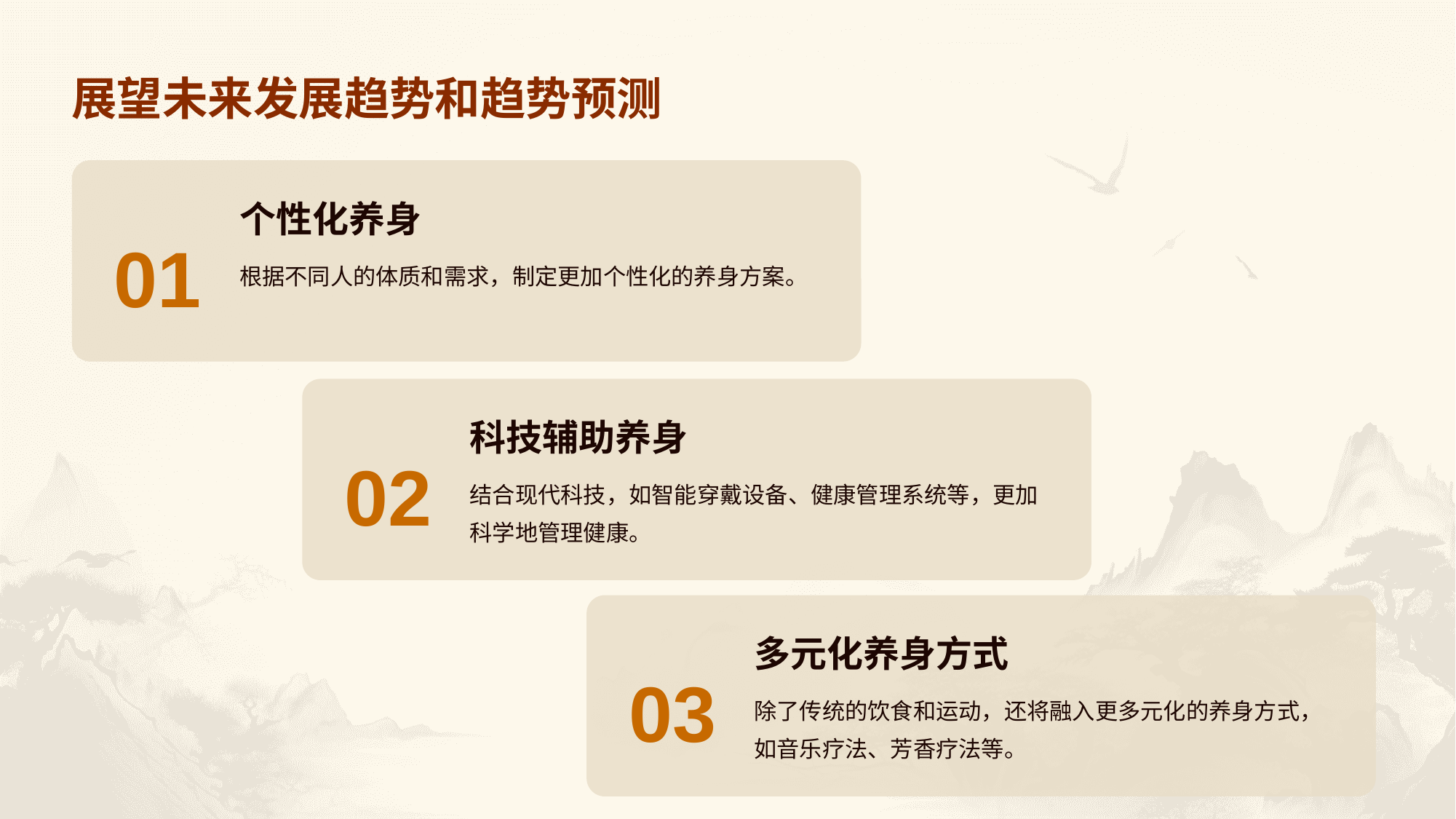

展望未来发展趋势和趋势预测

个性化养身
01
根据不同人的体质和需求，制定更加个性化的养身方案。

科技辅助养身
02
结合现代科技，如智能穿戴设备、健康管理系统等，更加科学地管理健康。

多元化养身方式
03
除了传统的饮食和运动，还将融入更多元化的养身方式，如音乐疗法、芳香疗法等。